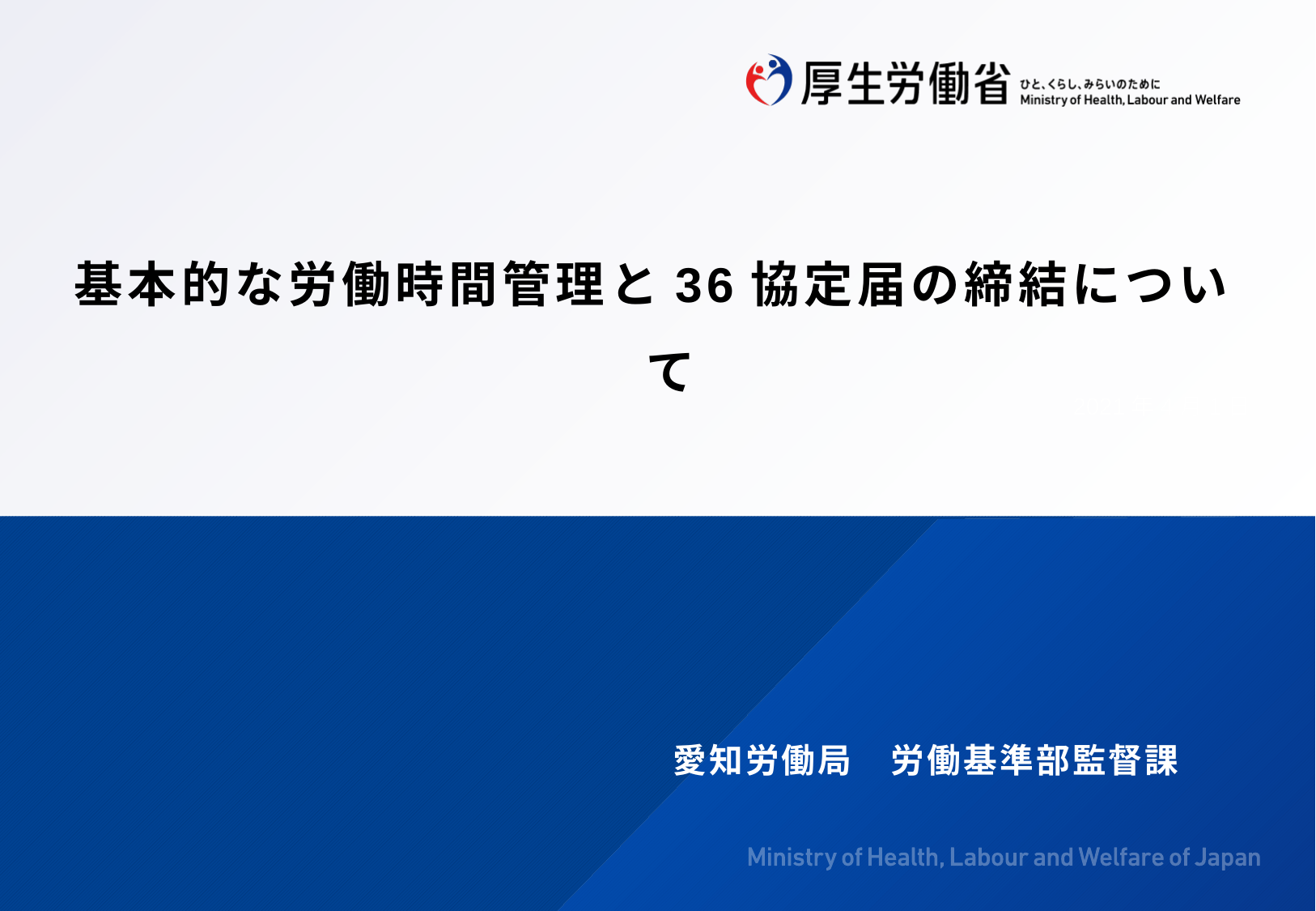

# 基本的な労働時間管理と36協定届の締結について

愛知労働局　労働基準部監督課